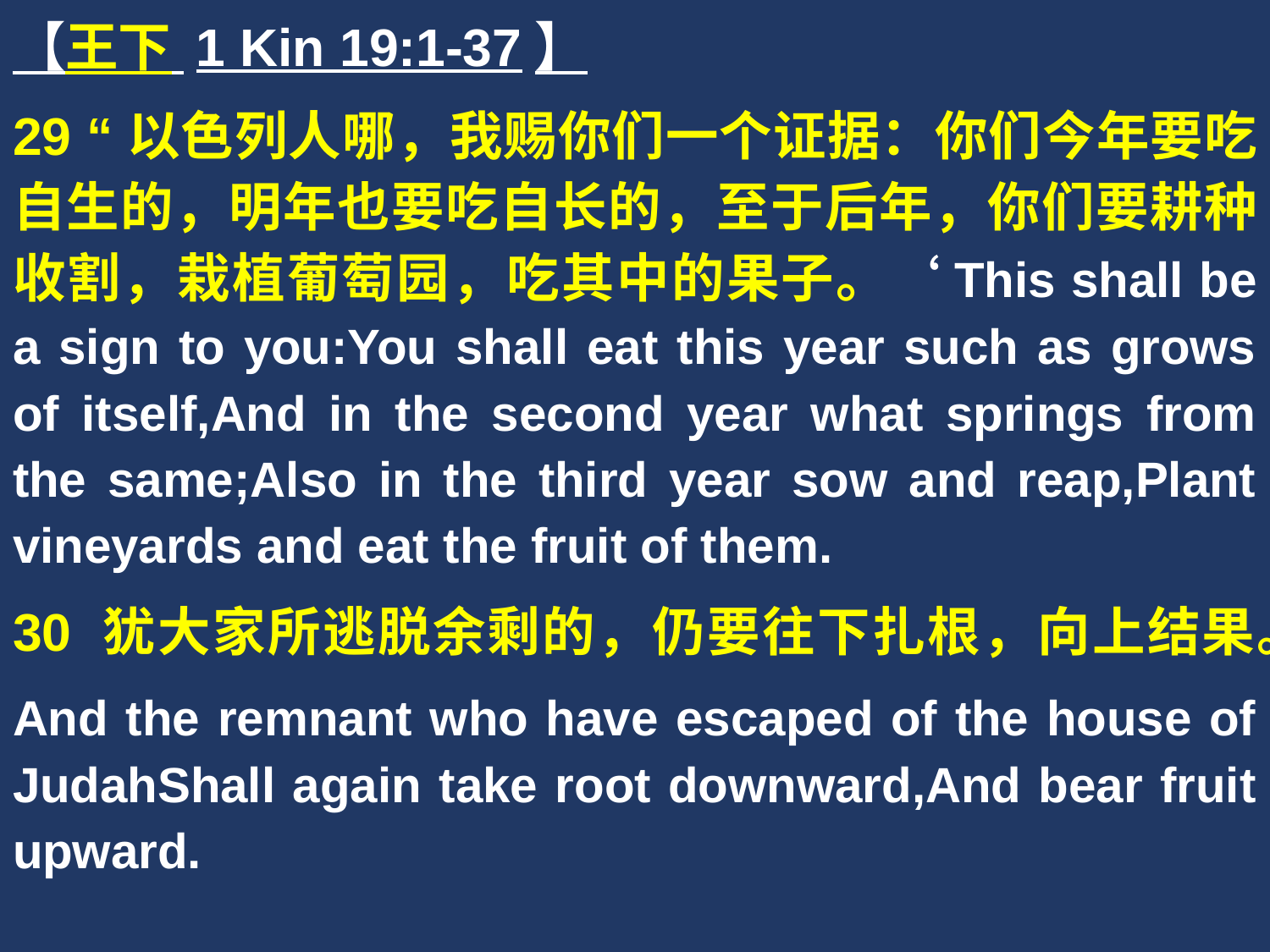

【王下 1 Kin 19:1-37】
29 “以色列人哪，我赐你们一个证据：你们今年要吃自生的，明年也要吃自长的，至于后年，你们要耕种收割，栽植葡萄园，吃其中的果子。‘This shall be a sign to you:You shall eat this year such as grows of itself,And in the second year what springs from the same;Also in the third year sow and reap,Plant vineyards and eat the fruit of them.
30 犹大家所逃脱余剩的，仍要往下扎根，向上结果。
And the remnant who have escaped of the house of JudahShall again take root downward,And bear fruit upward.